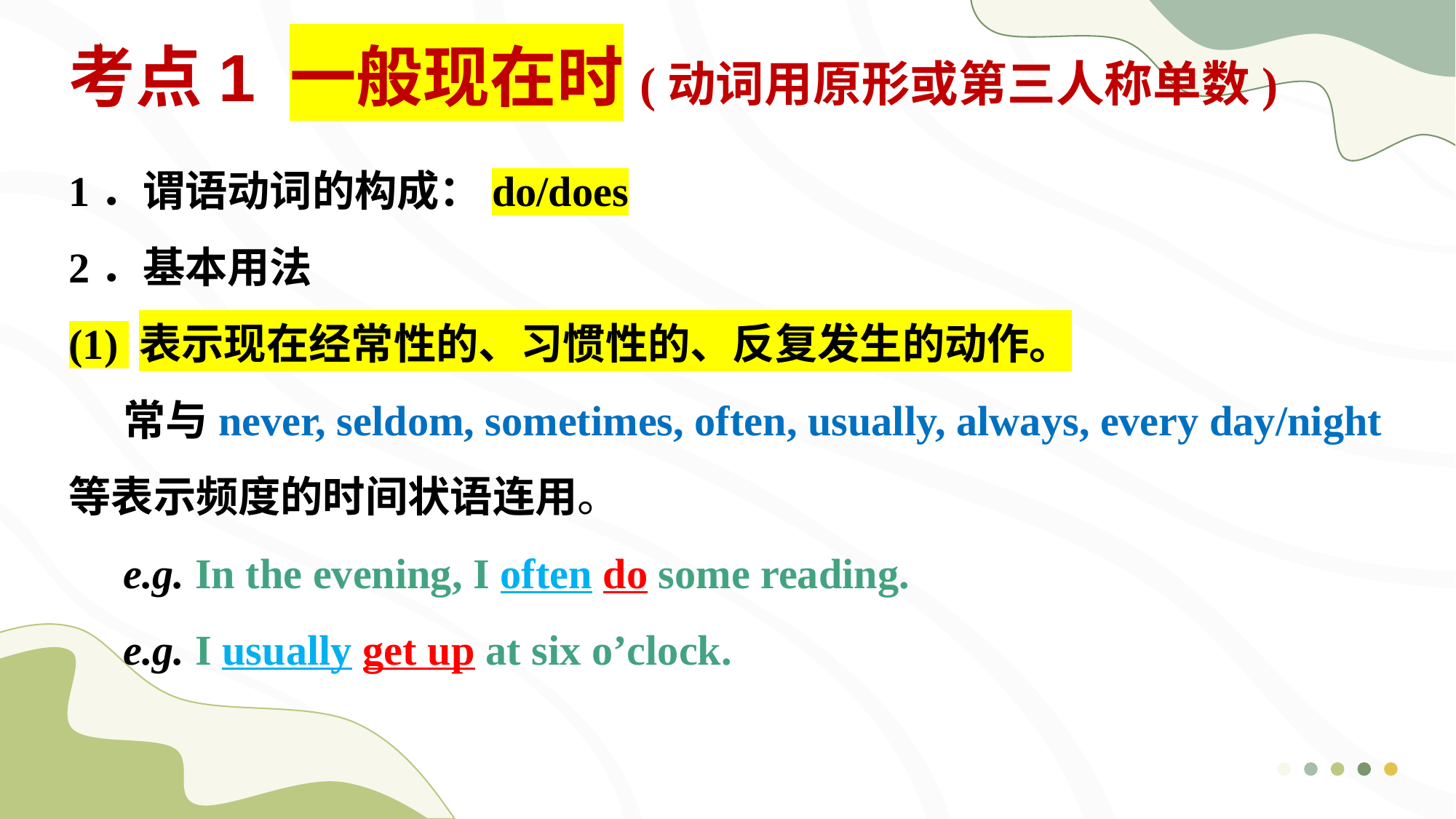

考点1 一般现在时(动词用原形或第三人称单数)

1．谓语动词的构成：do/does
2．基本用法
(1) 表示现在经常性的、习惯性的、反复发生的动作。
常与never, seldom, sometimes, often, usually, always, every day/night等表示频度的时间状语连用。
e.g. In the evening, I often do some reading.
e.g. I usually get up at six o’clock.